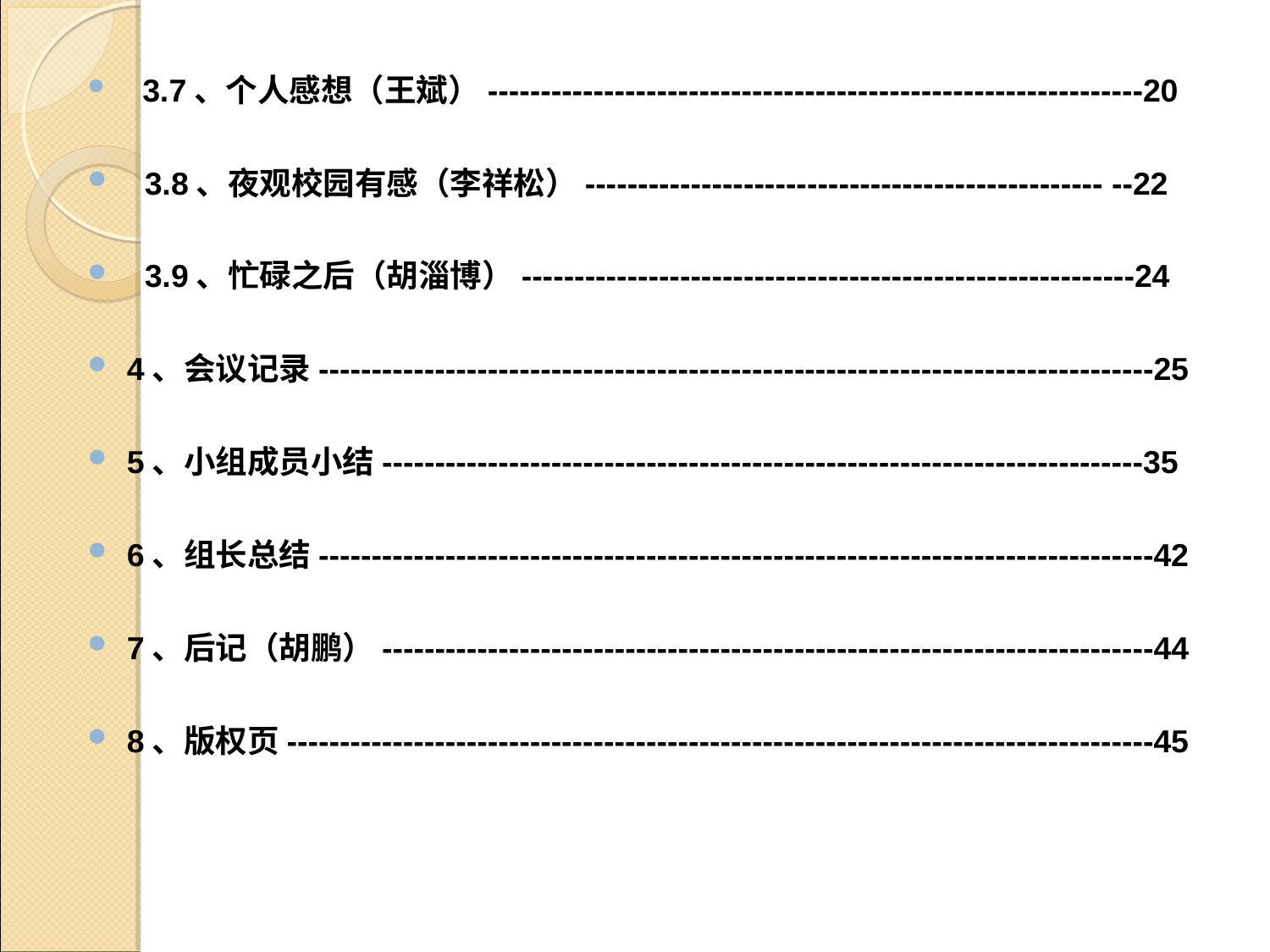

3.7、个人感想（王斌）--------------------------------------------------------------20

  3.8、夜观校园有感（李祥松）------------------------------------------------- --22

  3.9、忙碌之后（胡淄博）----------------------------------------------------------24

4、会议记录-------------------------------------------------------------------------------25

5、小组成员小结------------------------------------------------------------------------35

6、组长总结-------------------------------------------------------------------------------42

7、后记（胡鹏）-------------------------------------------------------------------------44

8、版权页----------------------------------------------------------------------------------45